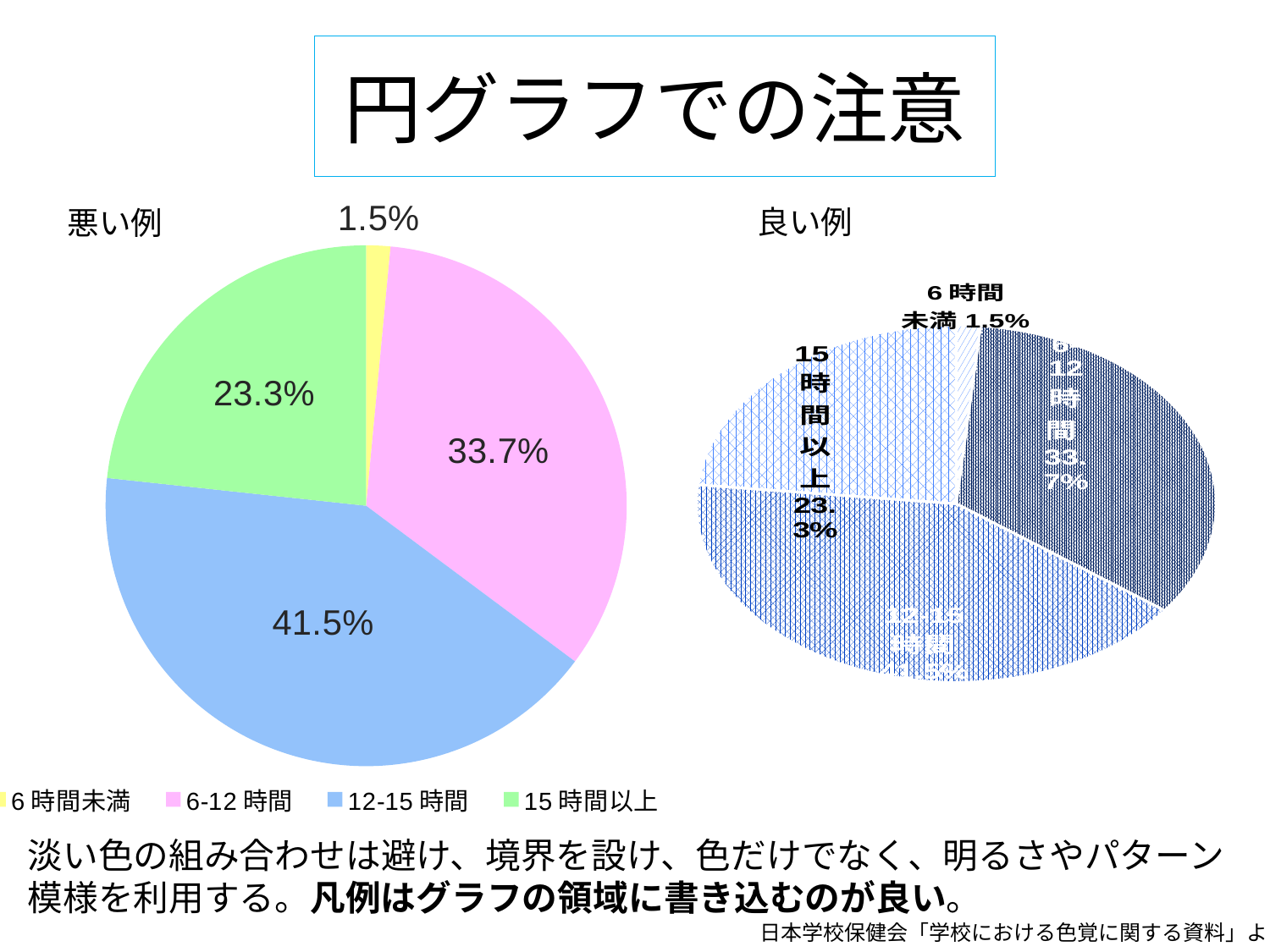

# 円グラフでの注意

### Chart

| Category |  |
|---|---|
| 6時間未満 | 0.015 |
| 6-12時間 | 0.337 |
| 12-15時間 | 0.415 |
| 15時間以上 | 0.233 |

### Chart

| Category |  |
|---|---|
| 6時間未満 | 0.015 |
| 6-12時間 | 0.337 |
| 12-15時間 | 0.415 |
| 15時間以上 | 0.233 |
良い例
悪い例
淡い色の組み合わせは避け、境界を設け、色だけでなく、明るさやパターン模様を利用する。凡例はグラフの領域に書き込むのが良い。
日本学校保健会「学校における色覚に関する資料」より